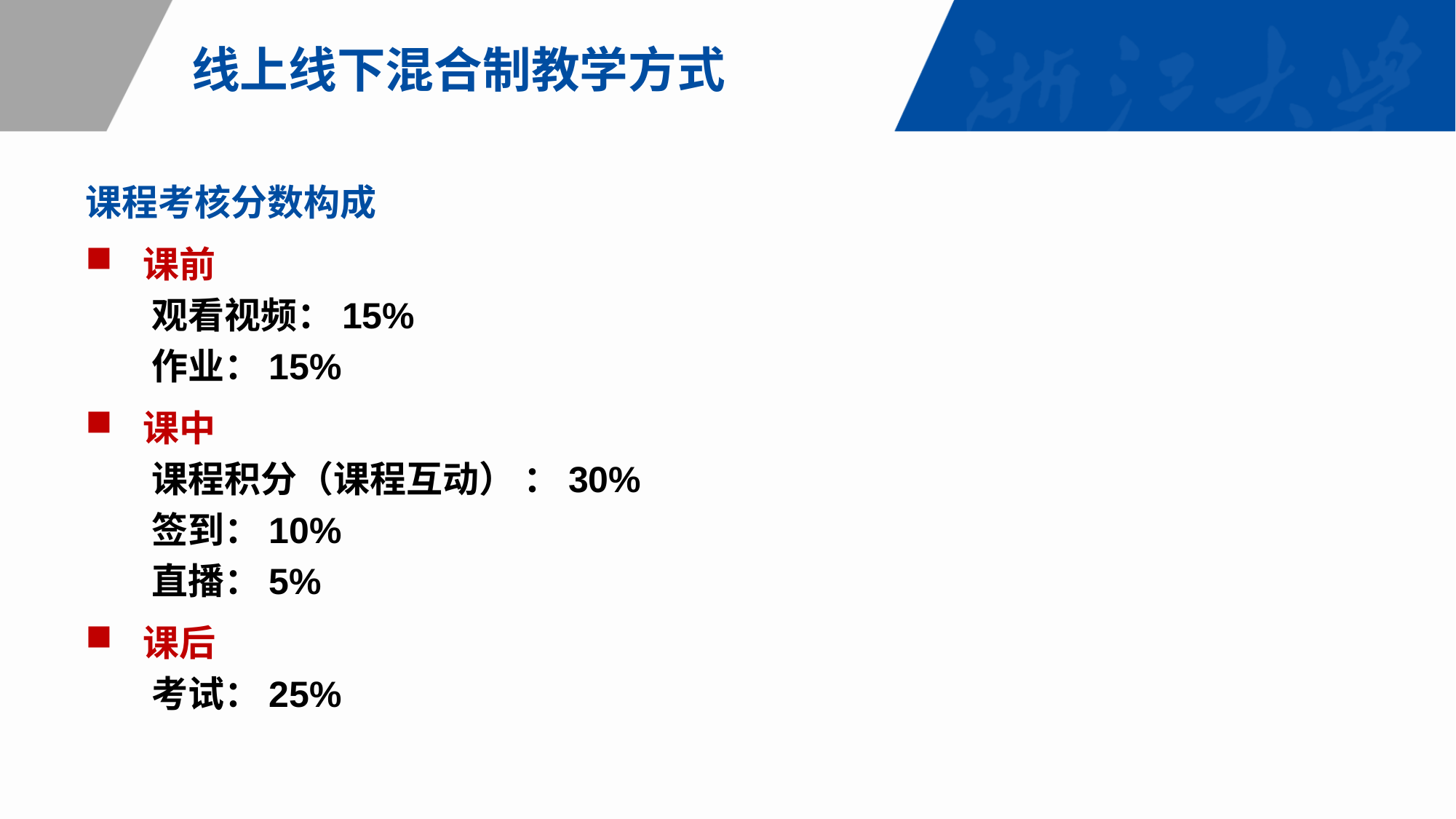

线上线下混合制教学方式
课程考核分数构成
 课前
       观看视频：15%
       作业：15%
 课中
       课程积分（课程互动） ：30%
       签到：10%
       直播：5%
 课后
       考试：25%